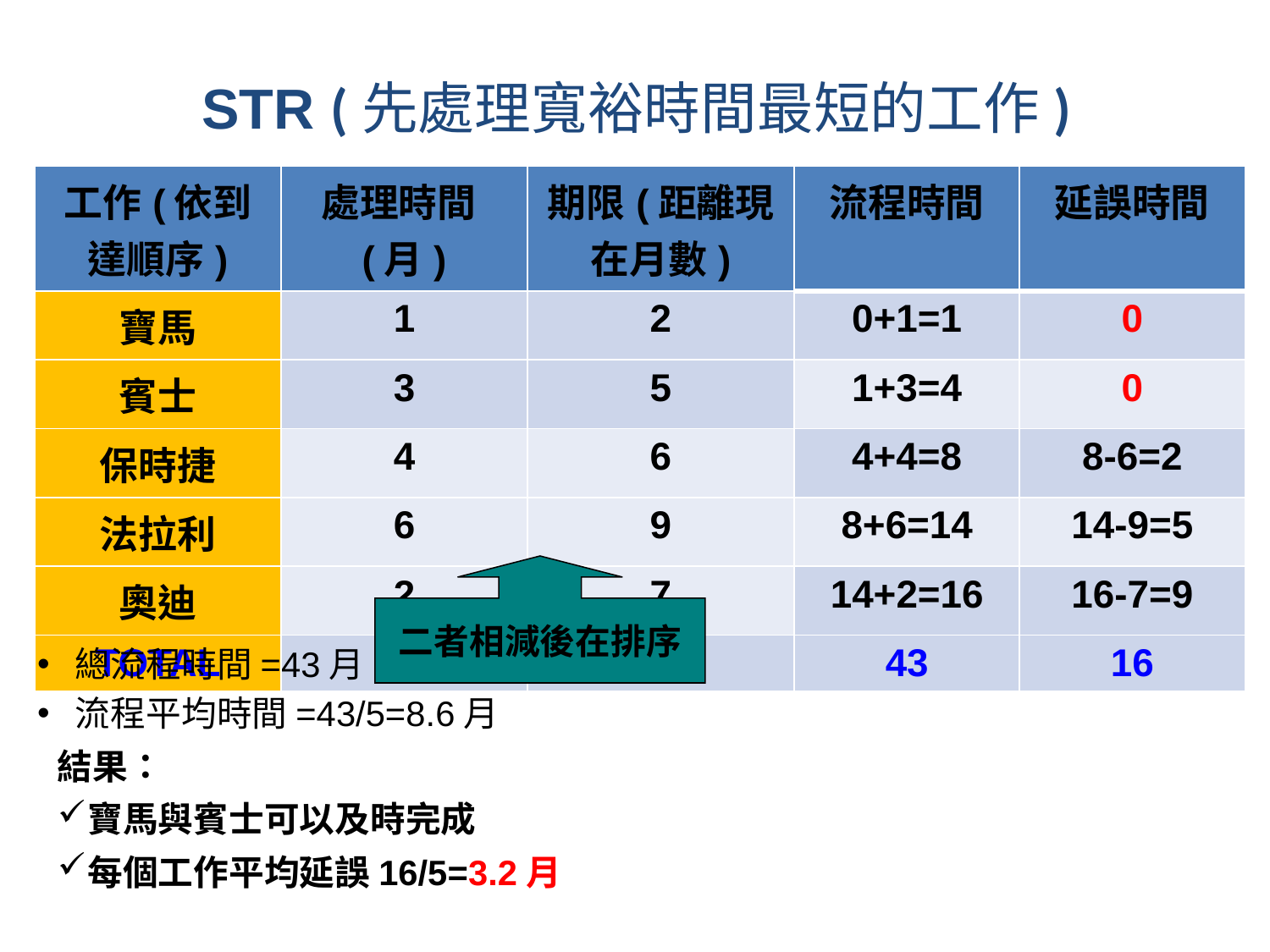

STR (先處理寬裕時間最短的工作)
| 工作(依到達順序) | 處理時間(月) | 期限(距離現在月數) | 流程時間 | 延誤時間 |
| --- | --- | --- | --- | --- |
| 寶馬 | 1 | 2 | 0+1=1 | 0 |
| 賓士 | 3 | 5 | 1+3=4 | 0 |
| 保時捷 | 4 | 6 | 4+4=8 | 8-6=2 |
| 法拉利 | 6 | 9 | 8+6=14 | 14-9=5 |
| 奧迪 | 2 | 7 | 14+2=16 | 16-7=9 |
| TOTAL |  |  | 43 | 16 |
二者相減後在排序
總流程時間=43月
流程平均時間=43/5=8.6月
結果：
寶馬與賓士可以及時完成
每個工作平均延誤16/5=3.2月